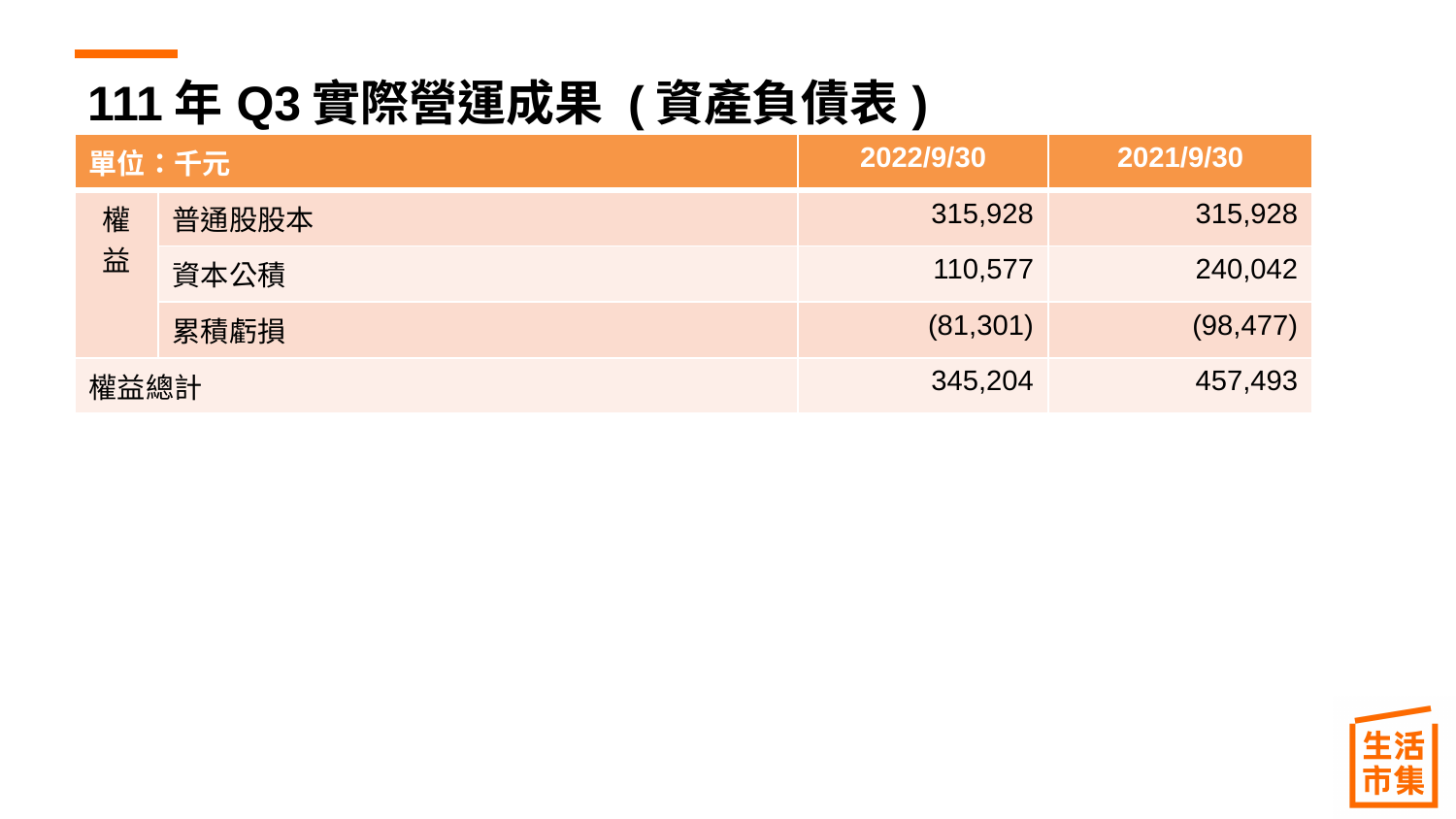

# 111年Q3實際營運成果 (資產負債表)
| 單位：千元 |  | 2022/9/30 | 2021/9/30 |
| --- | --- | --- | --- |
| 權益 | 普通股股本 | 315,928 | 315,928 |
|  | 資本公積 | 110,577 | 240,042 |
|  | 累積虧損 | (81,301) | (98,477) |
| 權益總計 |  | 345,204 | 457,493 |